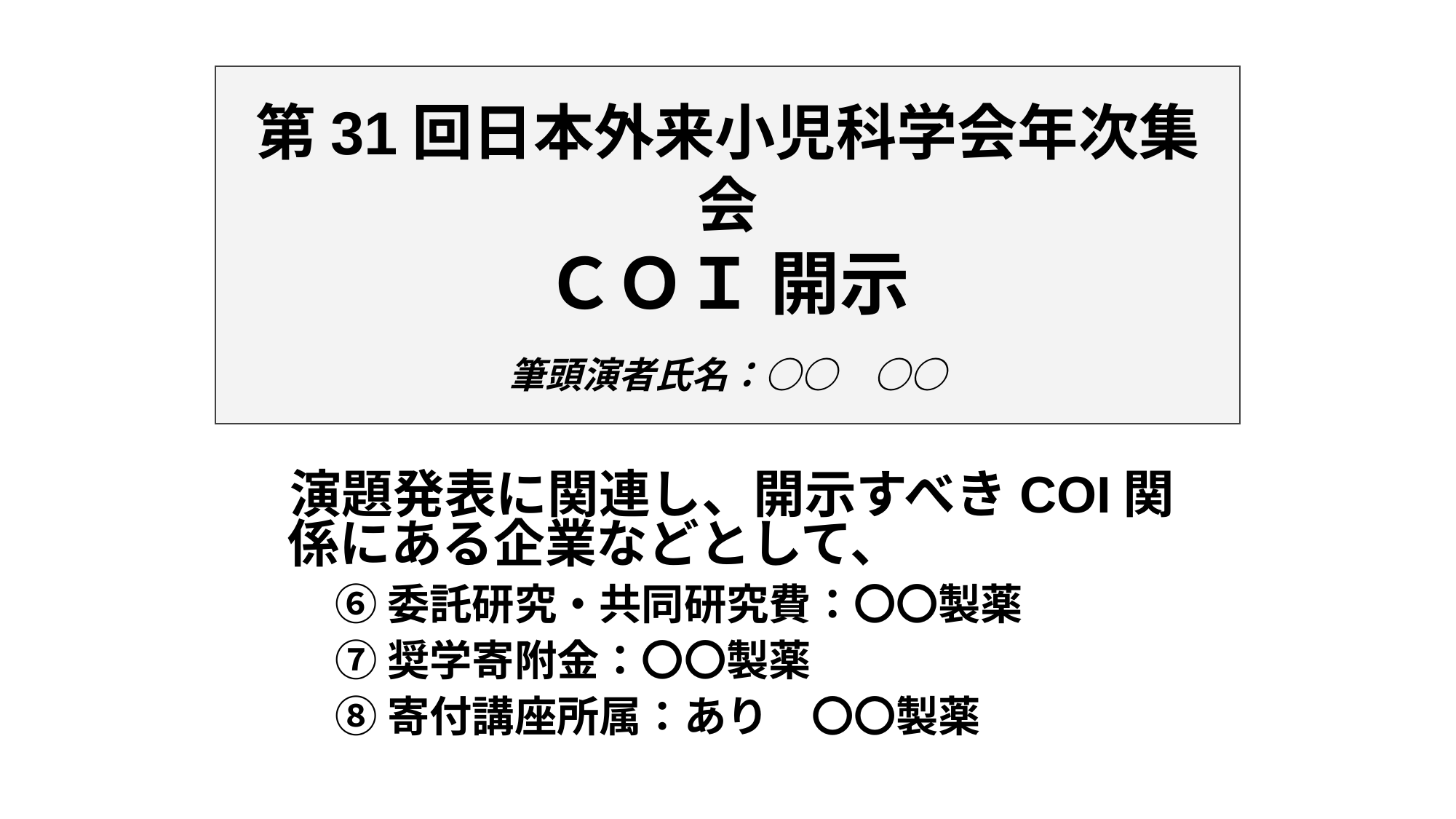

第31回日本外来小児科学会年次集会
ＣＯＩ 開示
　
筆頭演者氏名：○○　○○
演題発表に関連し、開示すべきCOI関係にある企業などとして、
⑥委託研究・共同研究費：〇〇製薬
⑦奨学寄附金：〇〇製薬
⑧寄付講座所属：あり　〇〇製薬